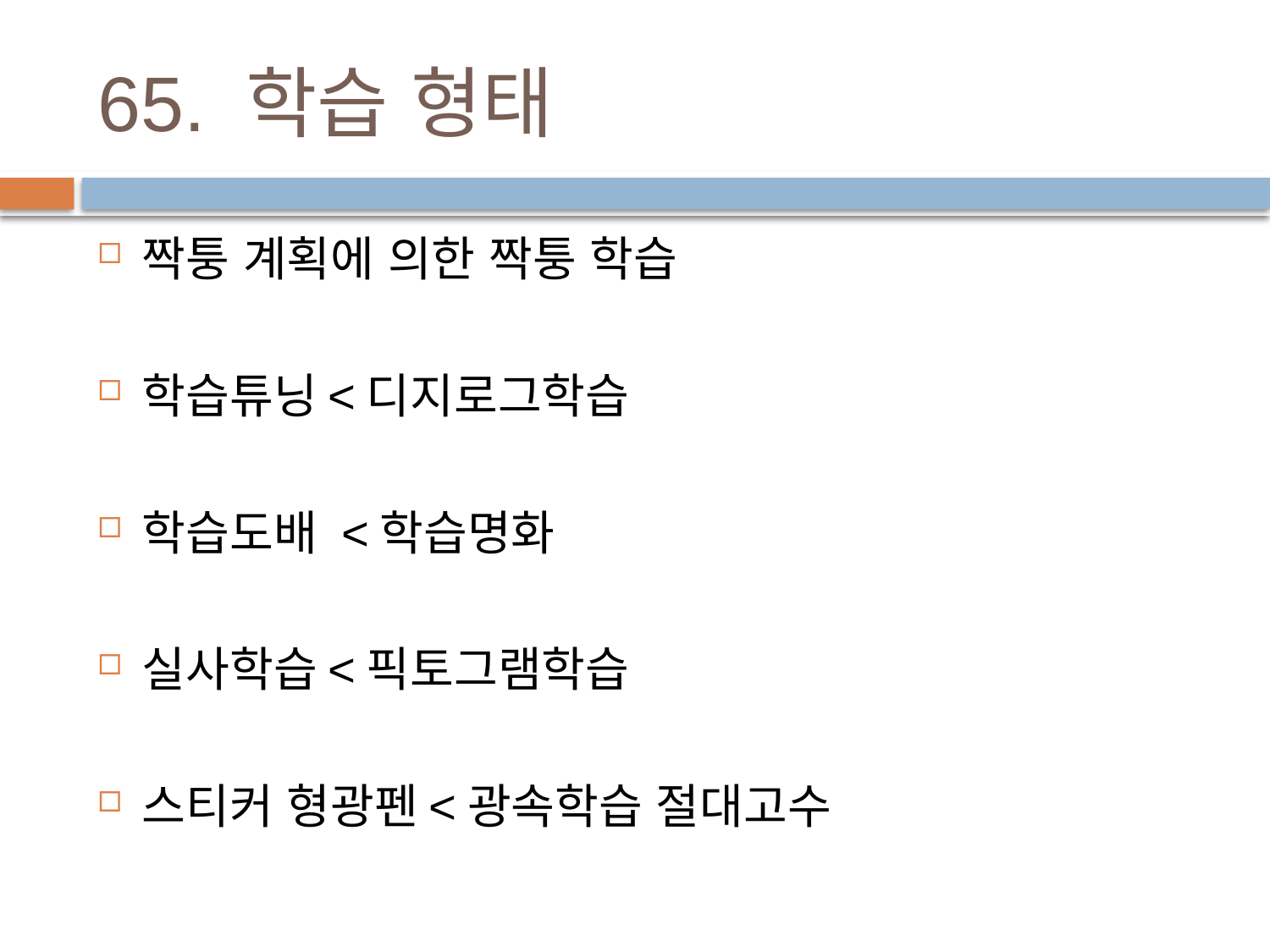

# 65. 학습 형태
짝퉁 계획에 의한 짝퉁 학습

학습튜닝<디지로그학습

학습도배 <학습명화

실사학습<픽토그램학습

스티커 형광펜<광속학습 절대고수